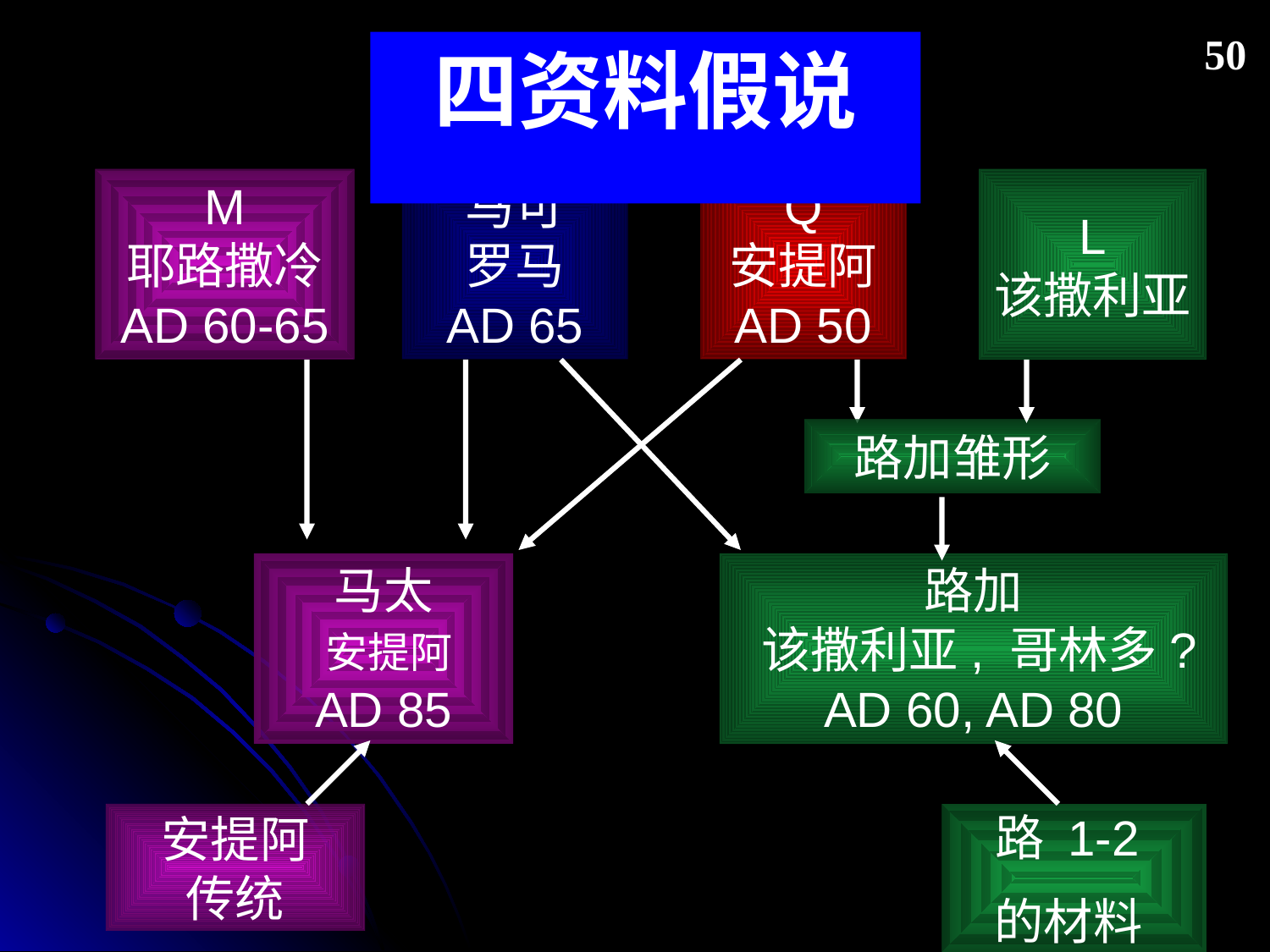

51
50
四资料假说
M
耶路撒冷
AD 60-65
马可
罗马
AD 65
Q
安提阿
AD 50
L
该撒利亚

路加雏形

马太
 安提阿
AD 85
路加
 该撒利亚, 哥林多?
AD 60, AD 80

安提阿
传统
路 1-2
的材料